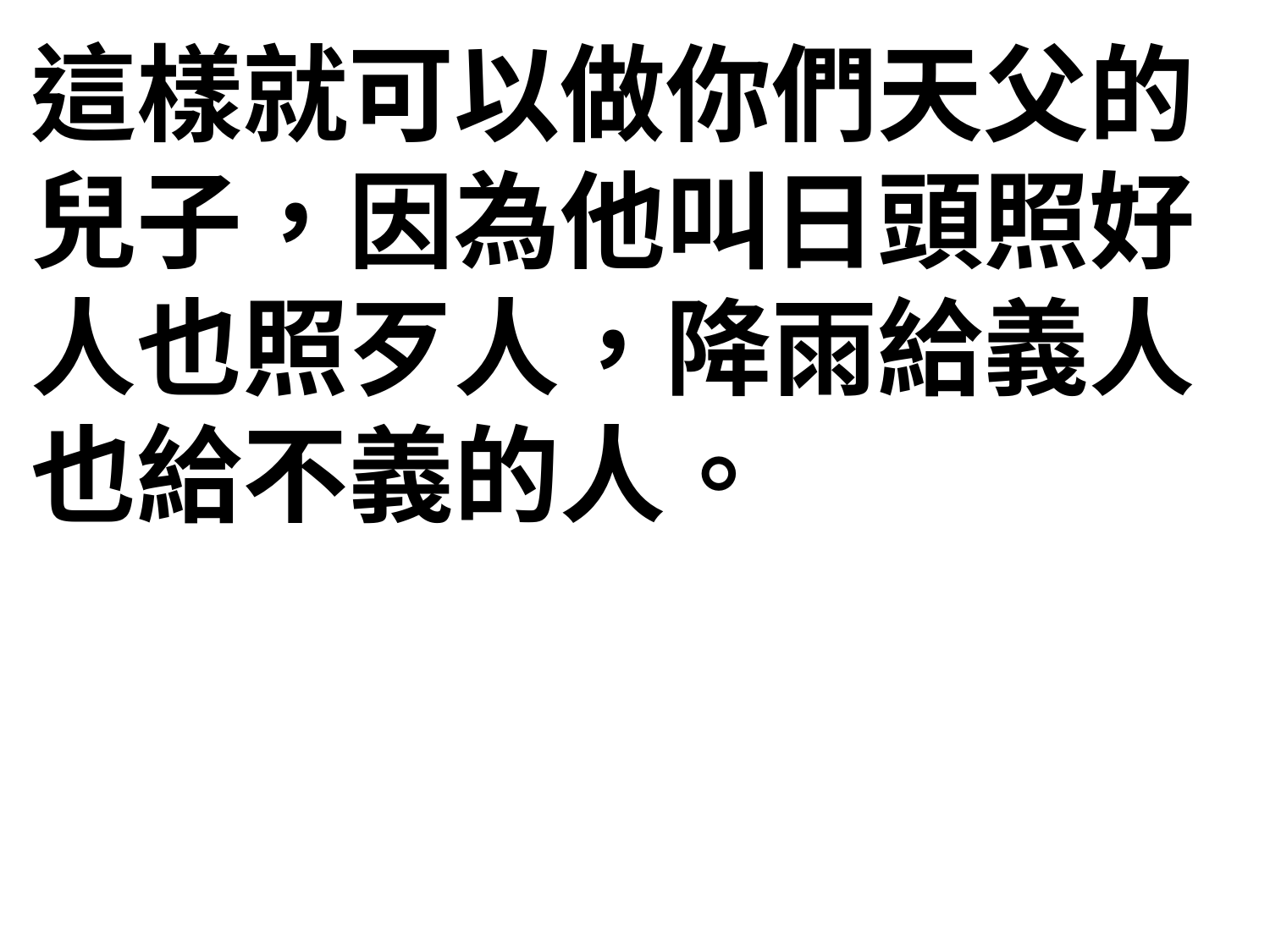

這樣就可以做你們天父的兒子，因為他叫日頭照好人也照歹人，降雨給義人也給不義的人。